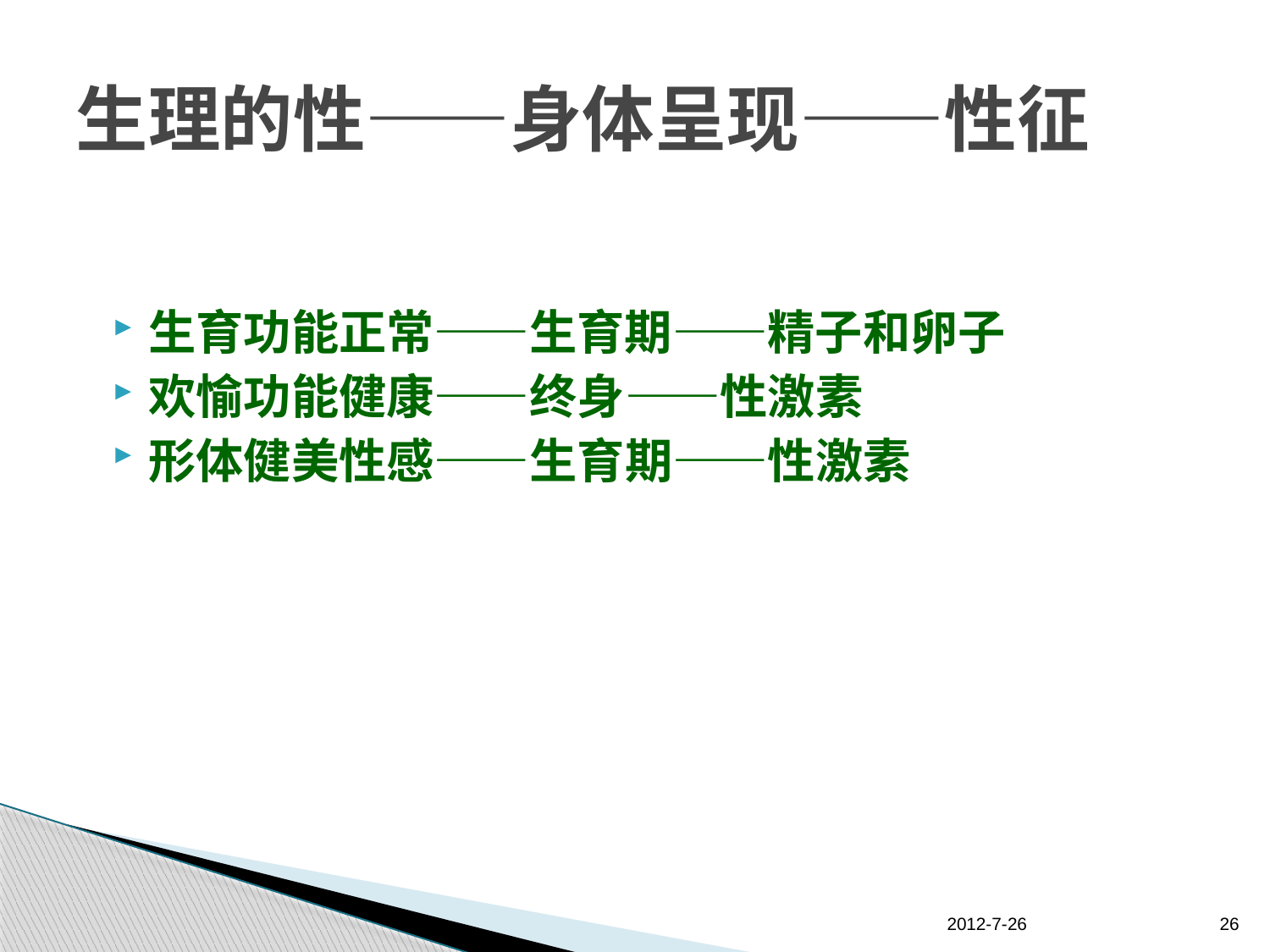

# 生理的性——身体呈现——性征
生育功能正常——生育期——精子和卵子
欢愉功能健康——终身——性激素
形体健美性感——生育期——性激素

2012-7-26
26